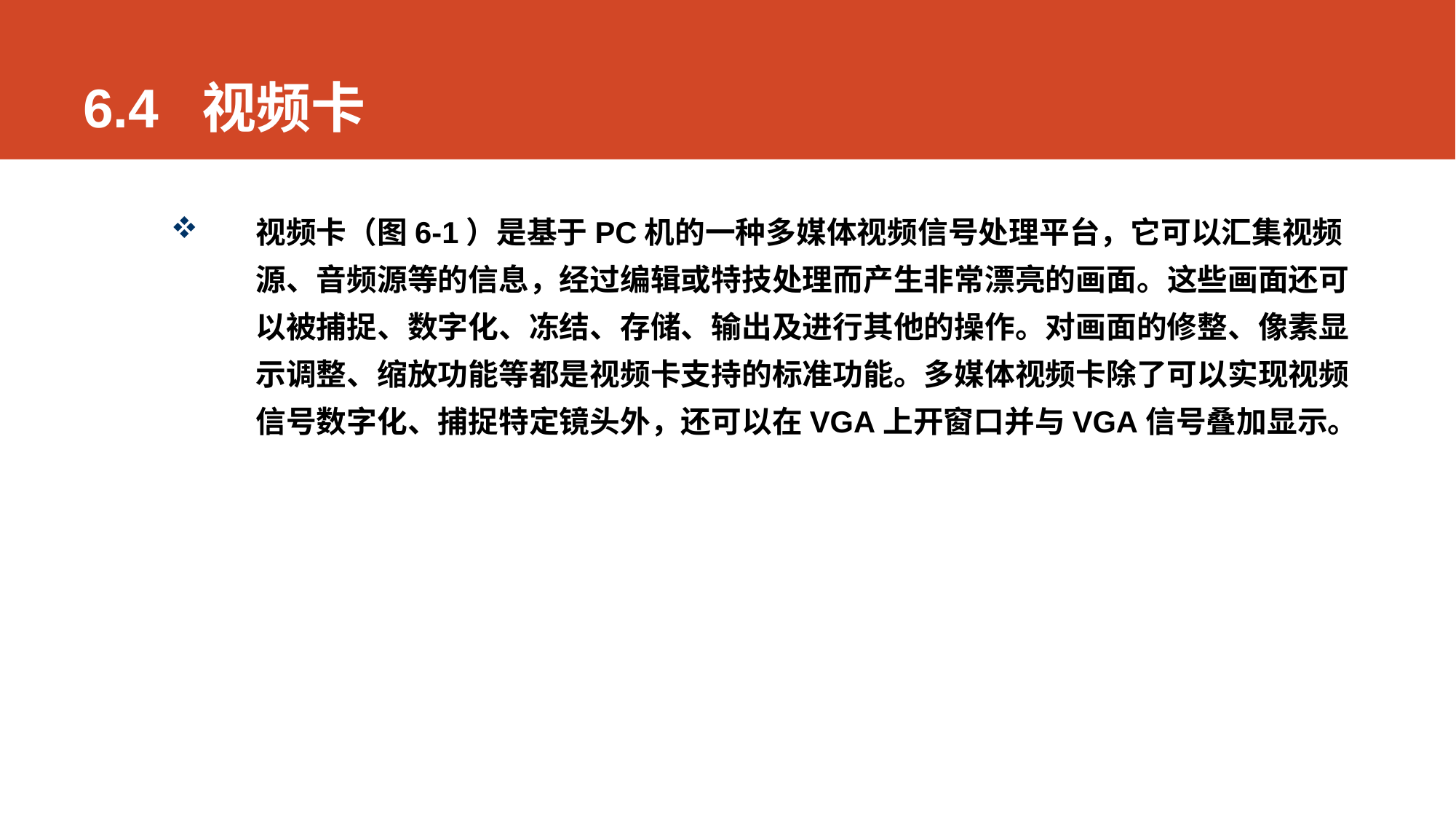

# 6.4  视频卡
视频卡（图6-1）是基于PC机的一种多媒体视频信号处理平台，它可以汇集视频源、音频源等的信息，经过编辑或特技处理而产生非常漂亮的画面。这些画面还可以被捕捉、数字化、冻结、存储、输出及进行其他的操作。对画面的修整、像素显示调整、缩放功能等都是视频卡支持的标准功能。多媒体视频卡除了可以实现视频信号数字化、捕捉特定镜头外，还可以在VGA上开窗口并与VGA信号叠加显示。